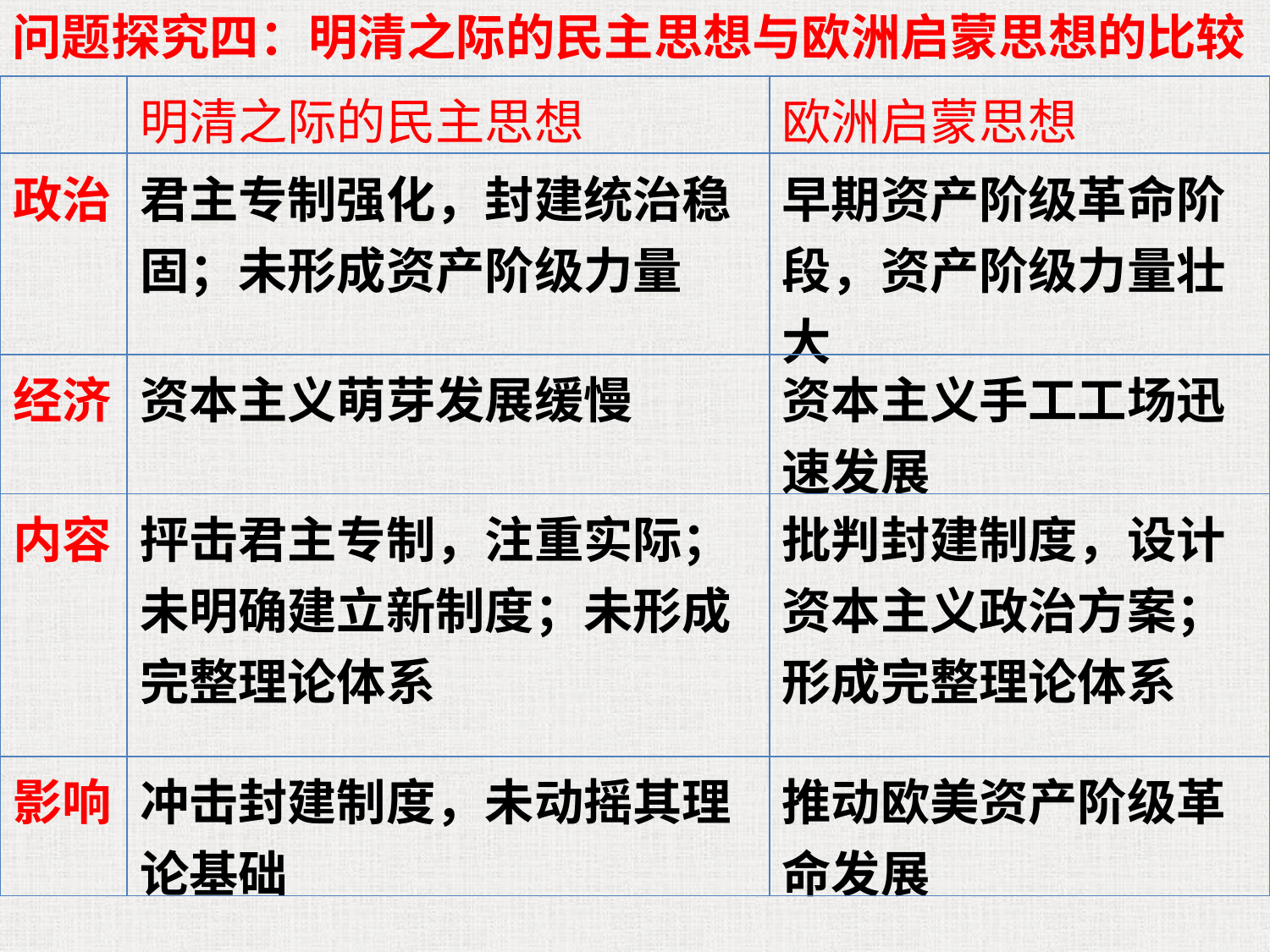

问题探究四：明清之际的民主思想与欧洲启蒙思想的比较
|  | 明清之际的民主思想 | 欧洲启蒙思想 |
| --- | --- | --- |
| 政治 | 君主专制强化，封建统治稳固；未形成资产阶级力量 | 早期资产阶级革命阶段，资产阶级力量壮大 |
| 经济 | 资本主义萌芽发展缓慢 | 资本主义手工工场迅速发展 |
| 内容 | 抨击君主专制，注重实际；未明确建立新制度；未形成完整理论体系 | 批判封建制度，设计资本主义政治方案；形成完整理论体系 |
| 影响 | 冲击封建制度，未动摇其理论基础 | 推动欧美资产阶级革命发展 |